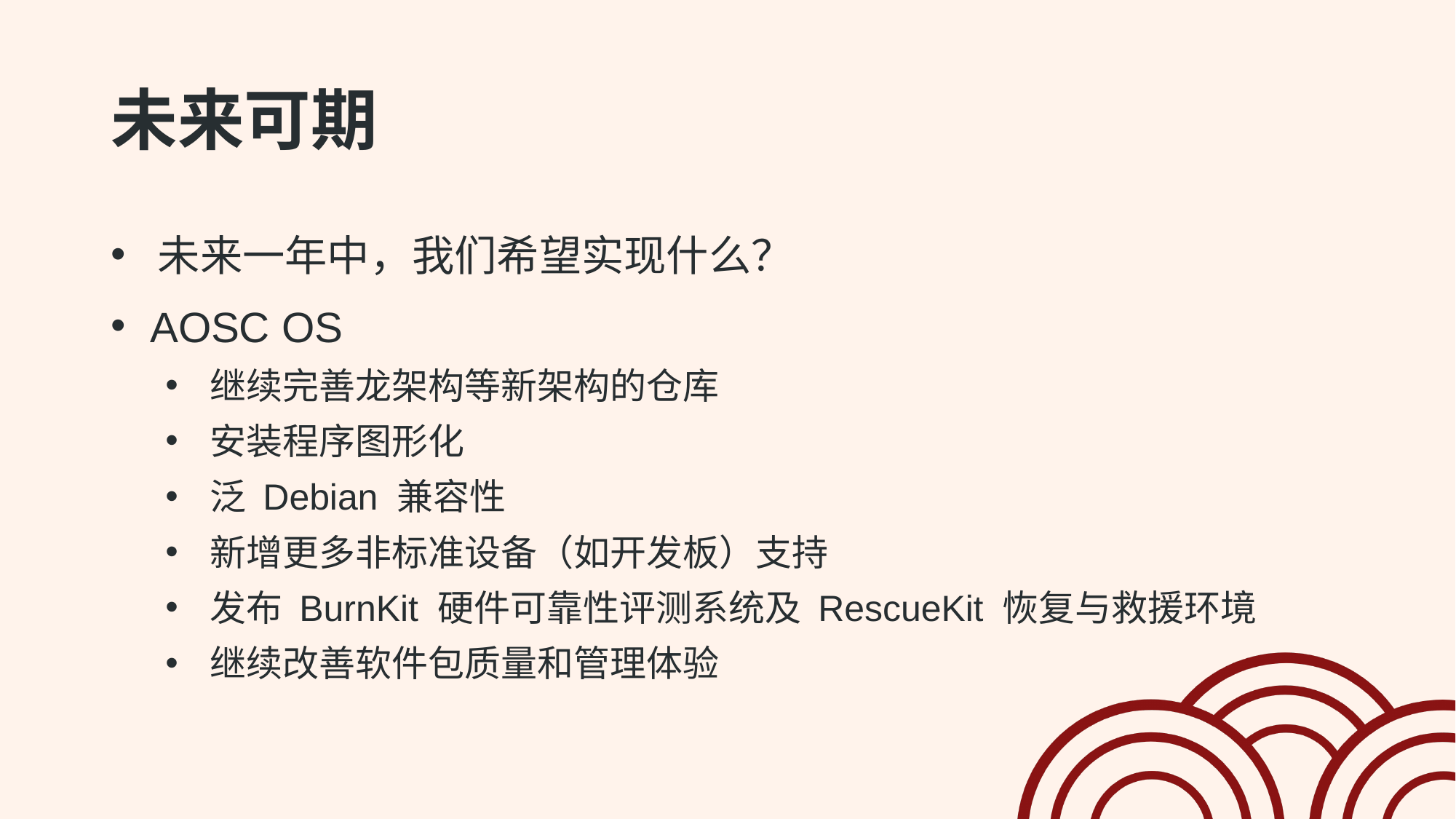

# 未来可期
 未来一年中，我们希望实现什么？
 AOSC OS
 继续完善龙架构等新架构的仓库
 安装程序图形化
 泛 Debian 兼容性
 新增更多非标准设备（如开发板）支持
 发布 BurnKit 硬件可靠性评测系统及 RescueKit 恢复与救援环境
 继续改善软件包质量和管理体验